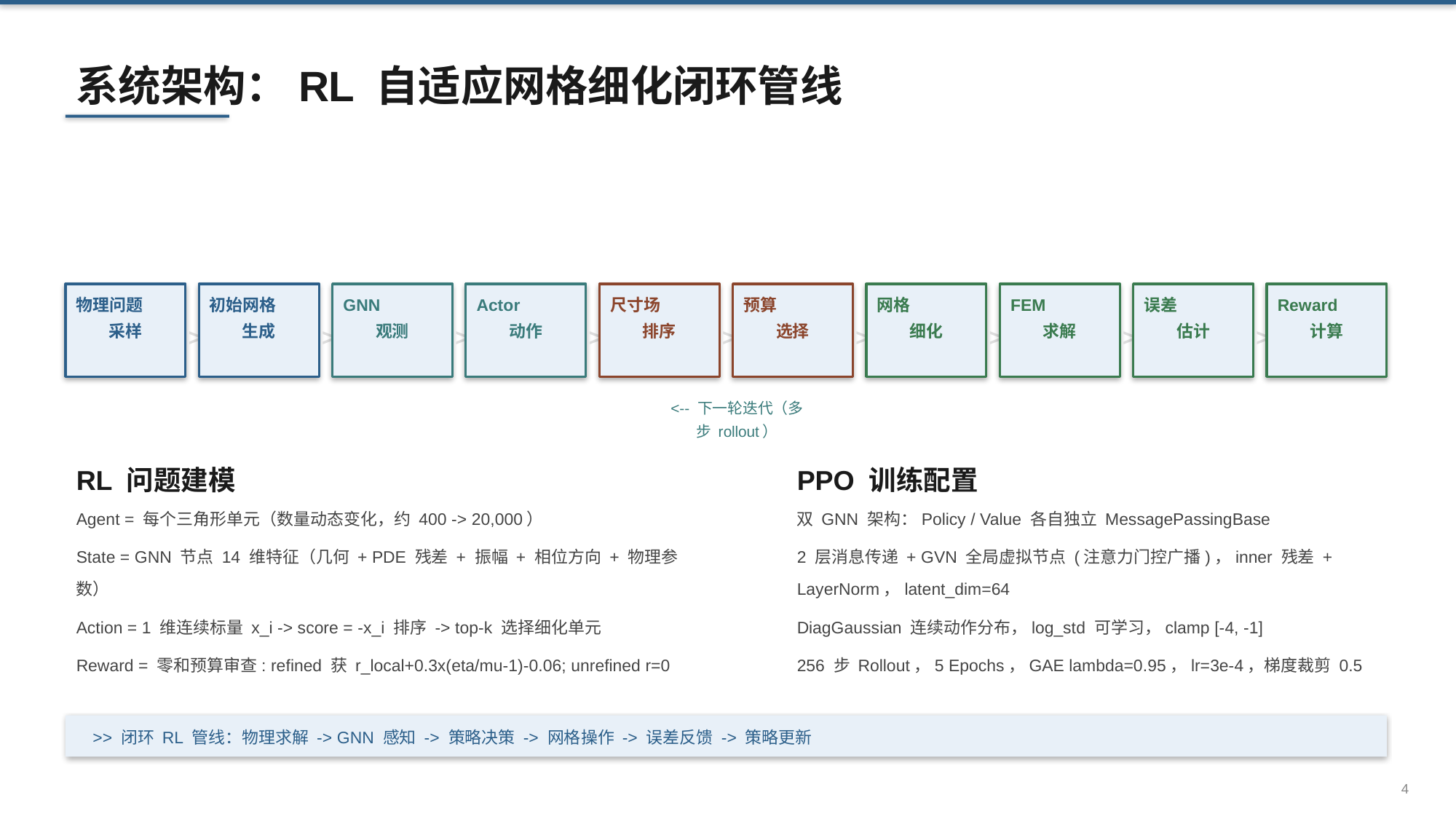

系统架构：RL 自适应网格细化闭环管线

物理问题
采样
初始网格
生成
GNN
观测
Actor
动作
尺寸场
排序
预算
选择
网格
细化
FEM
求解
误差
估计
Reward
计算
>
>
>
>
>
>
>
>
>
<-- 下一轮迭代（多步 rollout）
RL 问题建模
PPO 训练配置
Agent = 每个三角形单元（数量动态变化，约 400 -> 20,000）
State = GNN 节点 14 维特征（几何 + PDE 残差 + 振幅 + 相位方向 + 物理参数）
Action = 1 维连续标量 x_i -> score = -x_i 排序 -> top-k 选择细化单元
Reward = 零和预算审查: refined 获 r_local+0.3x(eta/mu-1)-0.06; unrefined r=0
双 GNN 架构：Policy / Value 各自独立 MessagePassingBase
2 层消息传递 + GVN 全局虚拟节点 (注意力门控广播)，inner 残差 + LayerNorm，latent_dim=64
DiagGaussian 连续动作分布，log_std 可学习，clamp [-4, -1]
256 步 Rollout，5 Epochs，GAE lambda=0.95，lr=3e-4，梯度裁剪 0.5

>> 闭环 RL 管线：物理求解 -> GNN 感知 -> 策略决策 -> 网格操作 -> 误差反馈 -> 策略更新
4